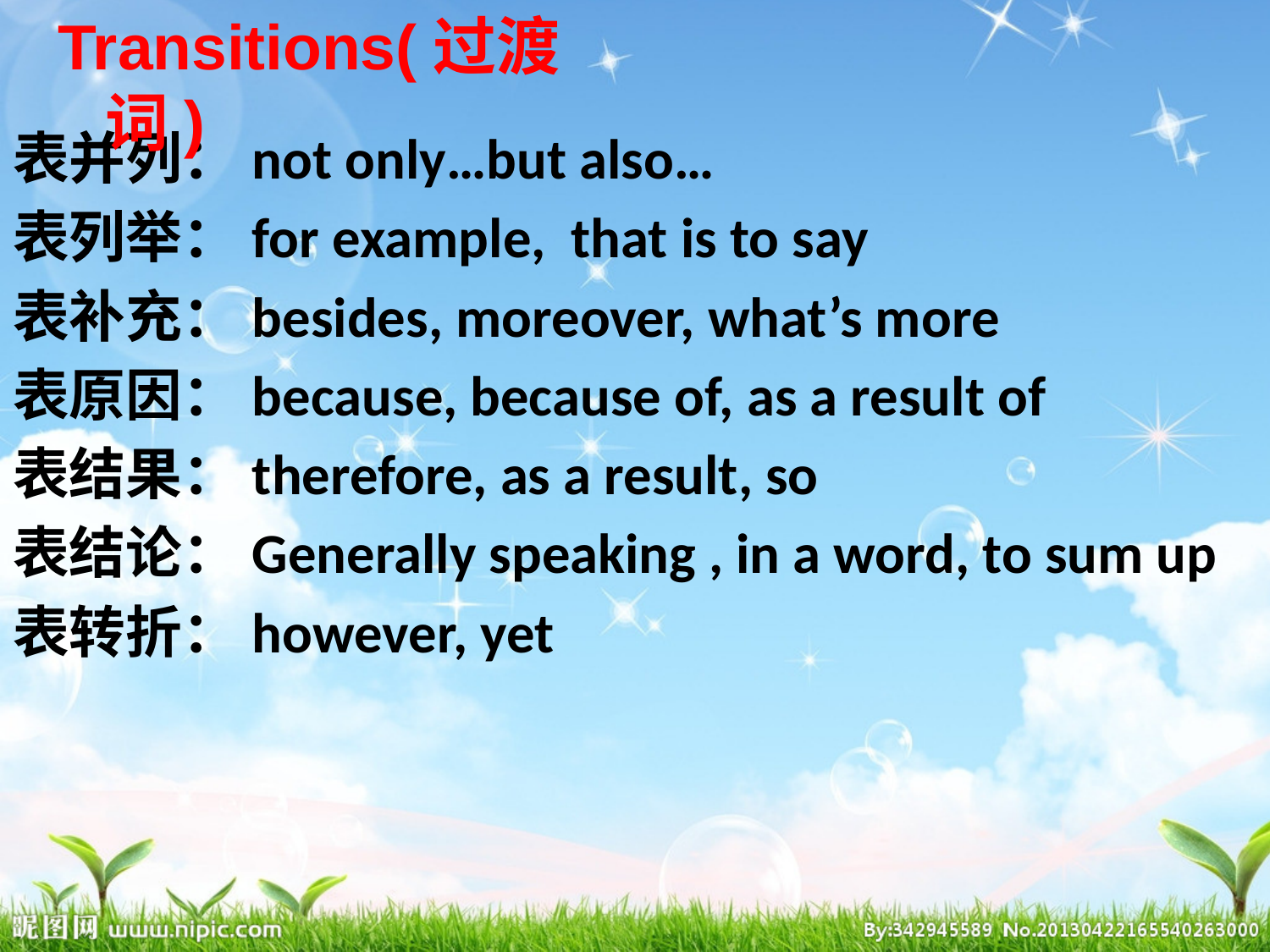

Transitions(过渡词)
表并列：not only…but also…
表列举：for example,  that is to say
表补充：besides, moreover, what’s more
表原因：because, because of, as a result of
表结果：therefore, as a result, so
表结论：Generally speaking , in a word, to sum up
表转折：however, yet